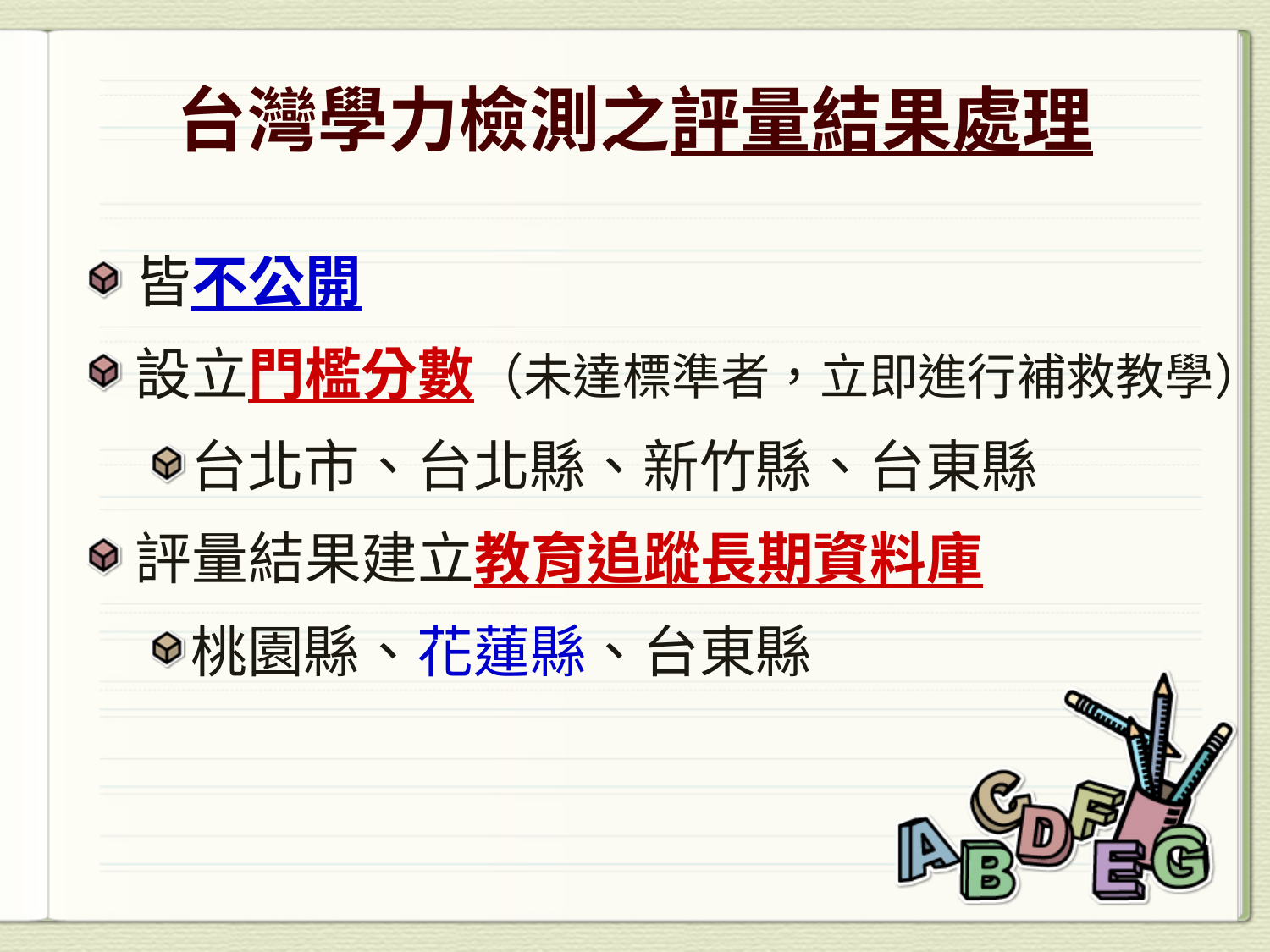

台灣學力檢測之評量結果處理
皆不公開
設立門檻分數（未達標準者，立即進行補救教學）
台北市、台北縣、新竹縣、台東縣
評量結果建立教育追蹤長期資料庫
桃園縣、花蓮縣、台東縣